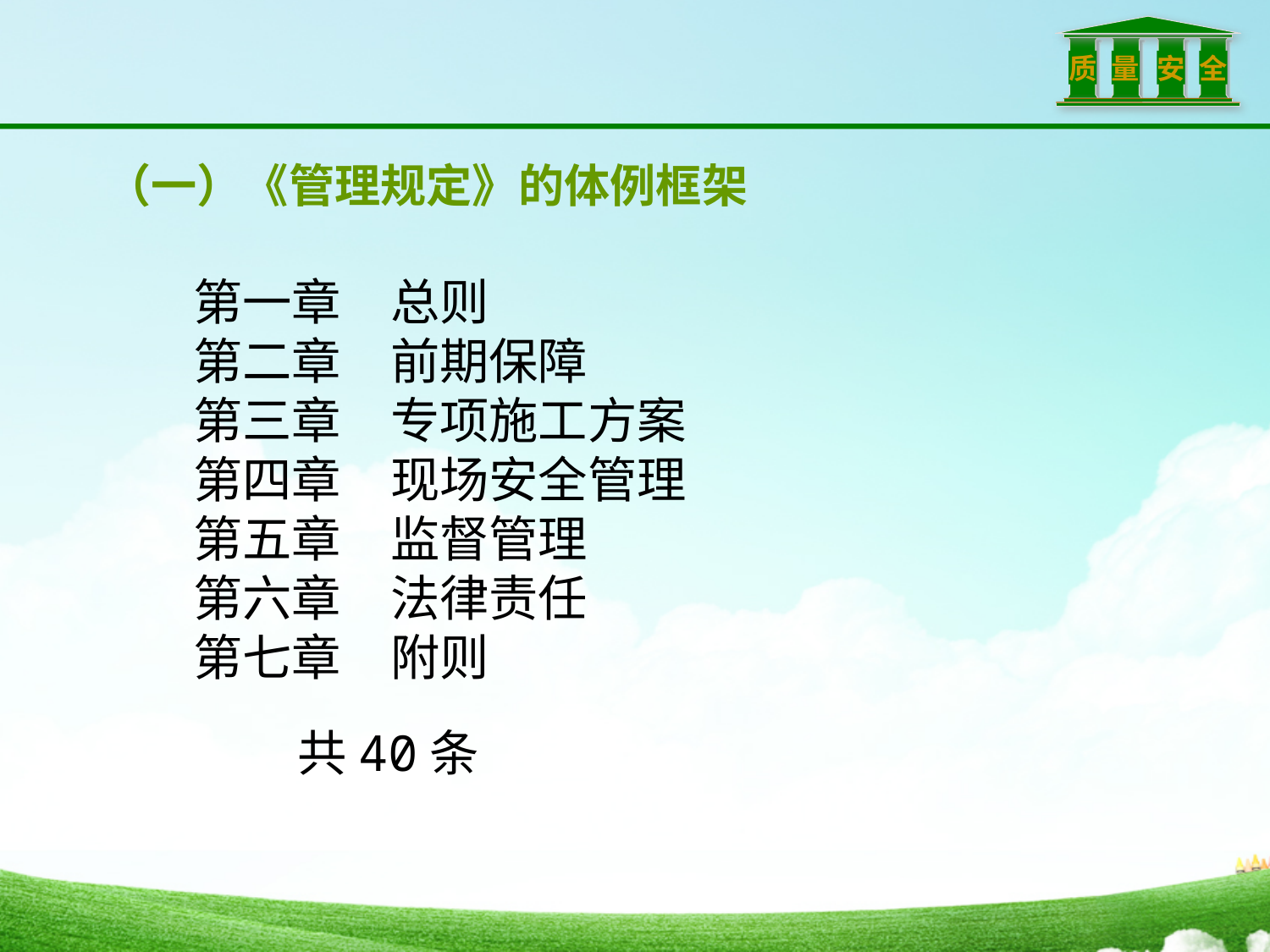

（一）《管理规定》的体例框架
第一章　总则
第二章　前期保障
第三章　专项施工方案
第四章　现场安全管理
第五章　监督管理
第六章　法律责任
第七章　附则

共40条